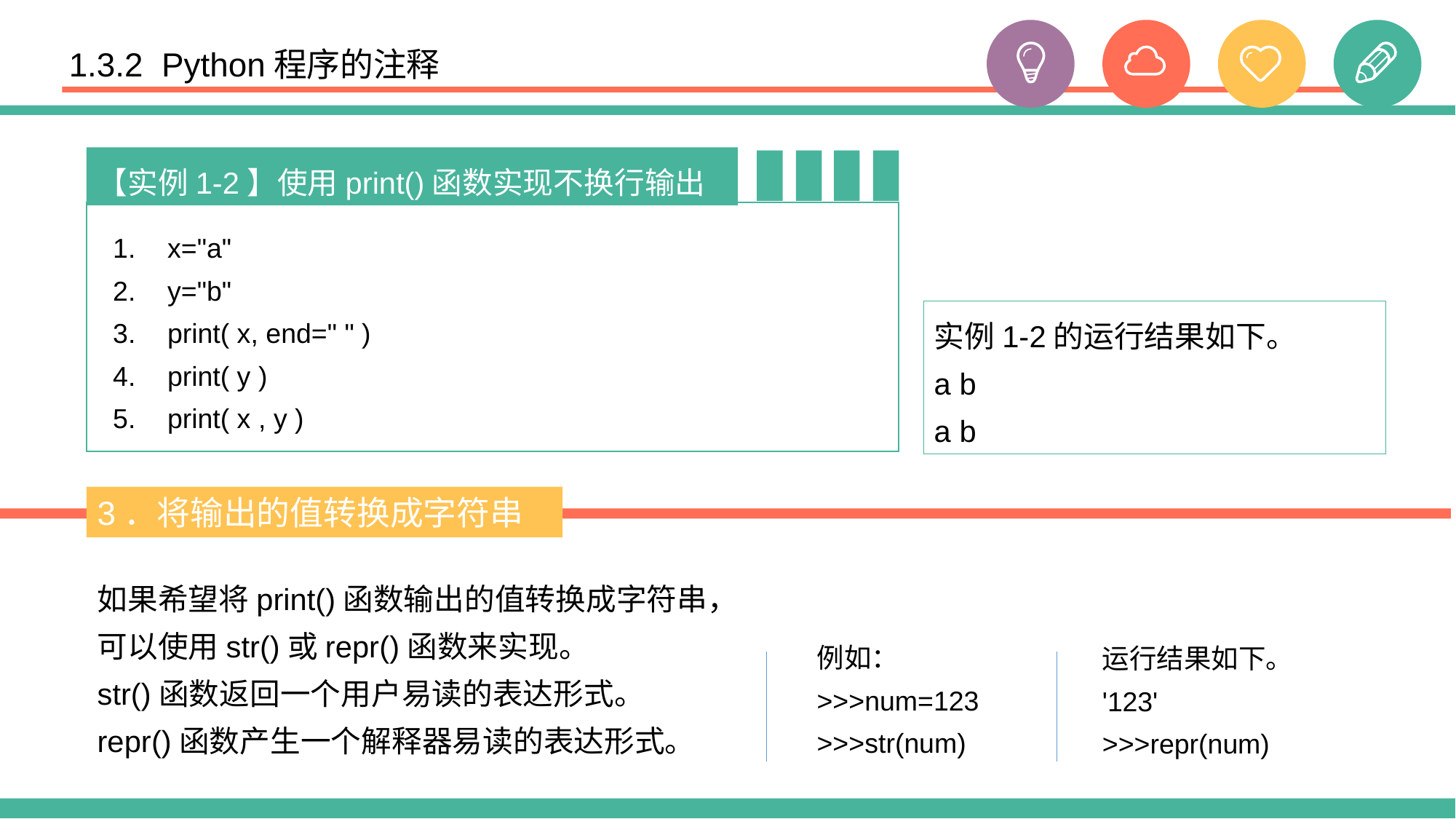

# 1.3.2  Python程序的注释
【实例1-2】使用print()函数实现不换行输出

x="a"
y="b"
print( x, end=" " )
print( y )
print( x , y )
实例1-2的运行结果如下。
a b
a b
3．将输出的值转换成字符串

如果希望将print()函数输出的值转换成字符串，可以使用str()或repr()函数来实现。
str()函数返回一个用户易读的表达形式。
repr()函数产生一个解释器易读的表达形式。
例如：
>>>num=123
>>>str(num)
运行结果如下。
'123'
>>>repr(num)